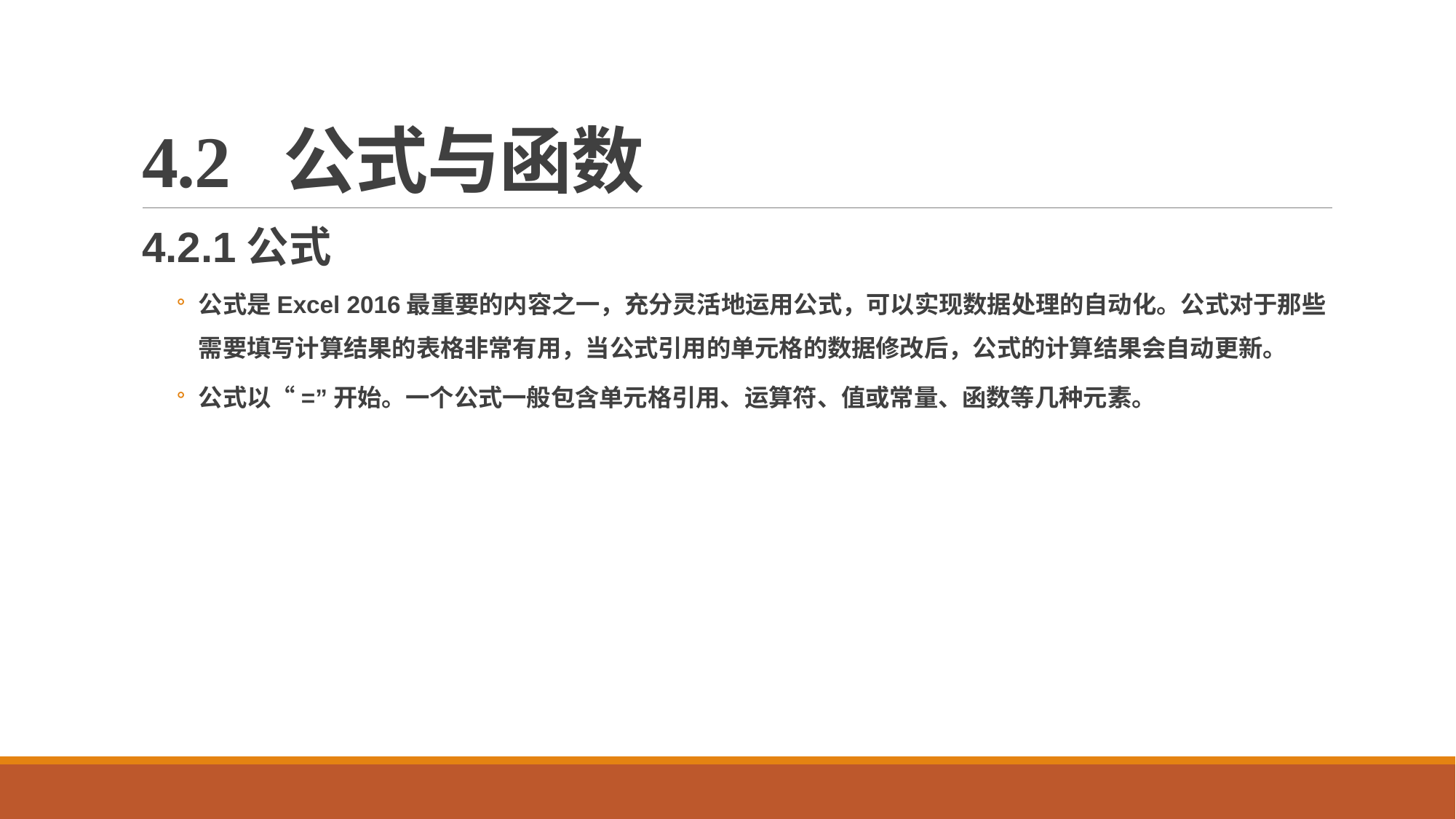

# 4.2  公式与函数
4.2.1公式
公式是Excel 2016最重要的内容之一，充分灵活地运用公式，可以实现数据处理的自动化。公式对于那些需要填写计算结果的表格非常有用，当公式引用的单元格的数据修改后，公式的计算结果会自动更新。
公式以“=”开始。一个公式一般包含单元格引用、运算符、值或常量、函数等几种元素。